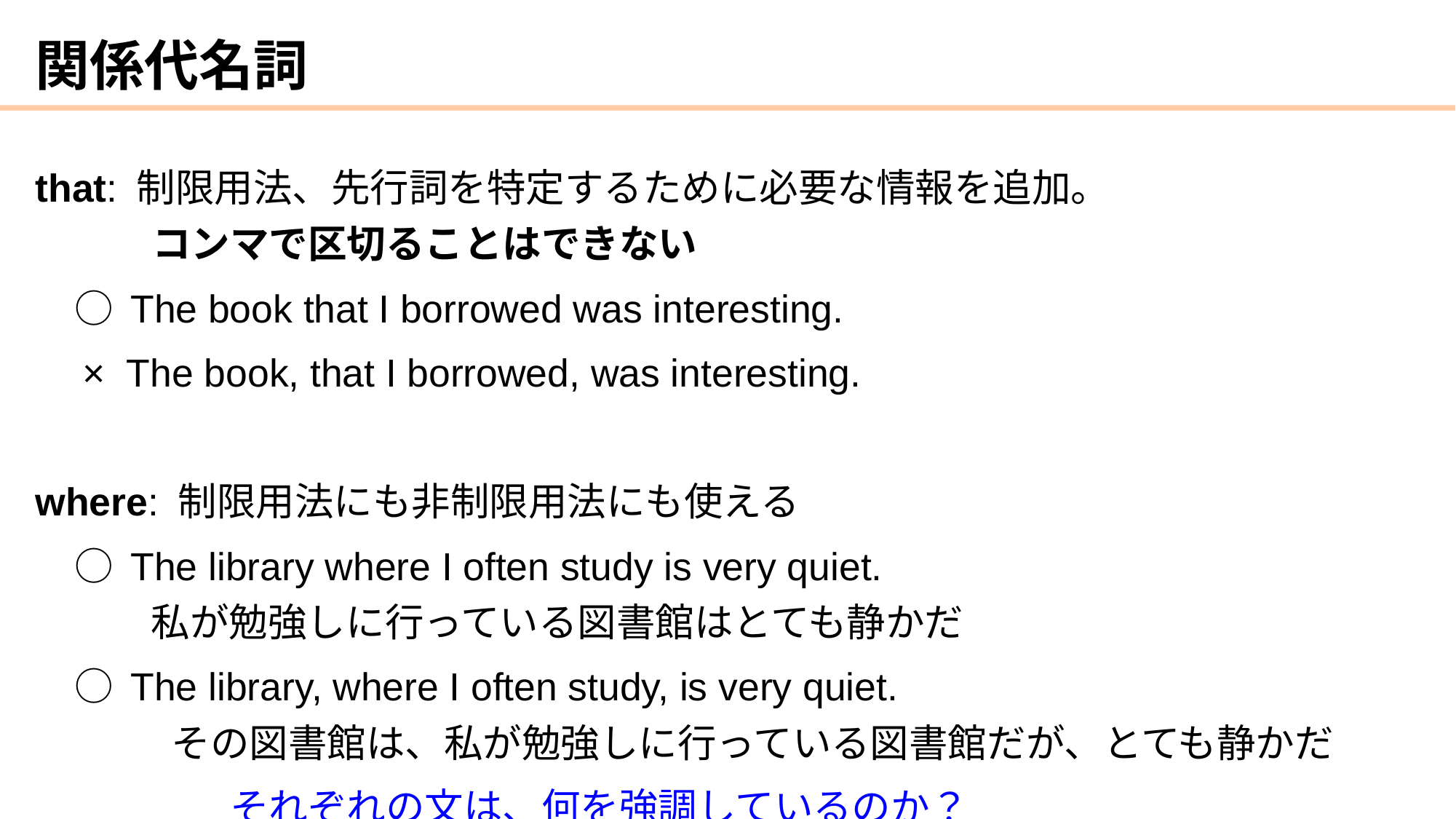

# 関係代名詞
that: 制限用法、先行詞を特定するために必要な情報を追加。
　　　コンマで区切ることはできない
　○ The book that I borrowed was interesting.
　×  The book, that I borrowed, was interesting.

where: 制限用法にも非制限用法にも使える
　○ The library where I often study is very quiet.
          私が勉強しに行っている図書館はとても静かだ
　○ The library, where I often study, is very quiet.
 　　　その図書館は、私が勉強しに行っている図書館だが、とても静かだ
　　　　　それぞれの文は、何を強調しているのか？